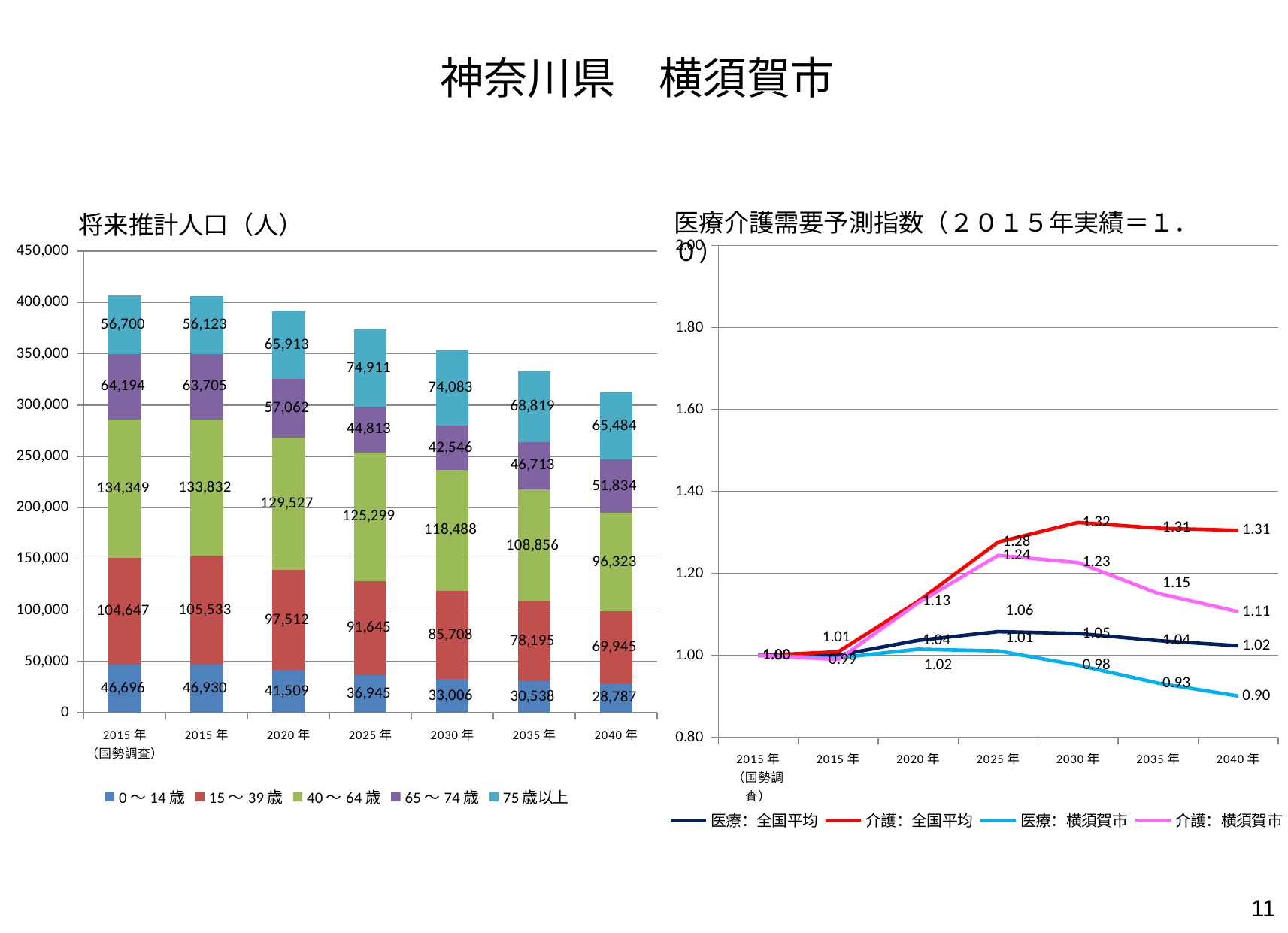

# 神奈川県　横須賀市
医療介護需要予測指数（２０１５年実績＝１．０）
将来推計人口（人）

### Chart

| Category | 医療：全国平均 | 介護：全国平均 | 医療：横須賀市 | 介護：横須賀市 |
|---|---|---|---|---|
| 2015年
（国勢調査） | 1.0 | 1.0 | 1.0 | 1.0 |
| 2015年 | 1.0006074720392848 | 1.0089050361776748 | 0.9940712207435373 | 0.9902518000537169 |
| 2020年 | 1.0368168846692272 | 1.1320467941536208 | 1.0152510917945081 | 1.127965669452888 |
| 2025年 | 1.0581331216521488 | 1.2765544333111372 | 1.0110736165483658 | 1.2440492461390171 |
| 2030年 | 1.0536675723517073 | 1.3245394120809264 | 0.9761827890183903 | 1.2263365514497715 |
| 2035年 | 1.0361428747104418 | 1.3106139647888135 | 0.9324420734601787 | 1.1512071055652093 |
| 2040年 | 1.0236067591232592 | 1.3053202779930246 | 0.9008334357181551 | 1.1066990566995194 |

### Chart

| Category | 0～14歳 | 15～39歳 | 40～64歳 | 65～74歳 | 75歳以上 |
|---|---|---|---|---|---|
| 2015年
（国勢調査） | 46696.0 | 104647.0 | 134349.0 | 64194.0 | 56700.0 |
| 2015年 | 46930.0 | 105533.0 | 133832.0 | 63705.0 | 56123.0 |
| 2020年 | 41509.0 | 97512.0 | 129527.0 | 57062.0 | 65913.0 |
| 2025年 | 36945.0 | 91645.0 | 125299.0 | 44813.0 | 74911.0 |
| 2030年 | 33006.0 | 85708.0 | 118488.0 | 42546.0 | 74083.0 |
| 2035年 | 30538.0 | 78195.0 | 108856.0 | 46713.0 | 68819.0 |
| 2040年 | 28787.0 | 69945.0 | 96323.0 | 51834.0 | 65484.0 |
11